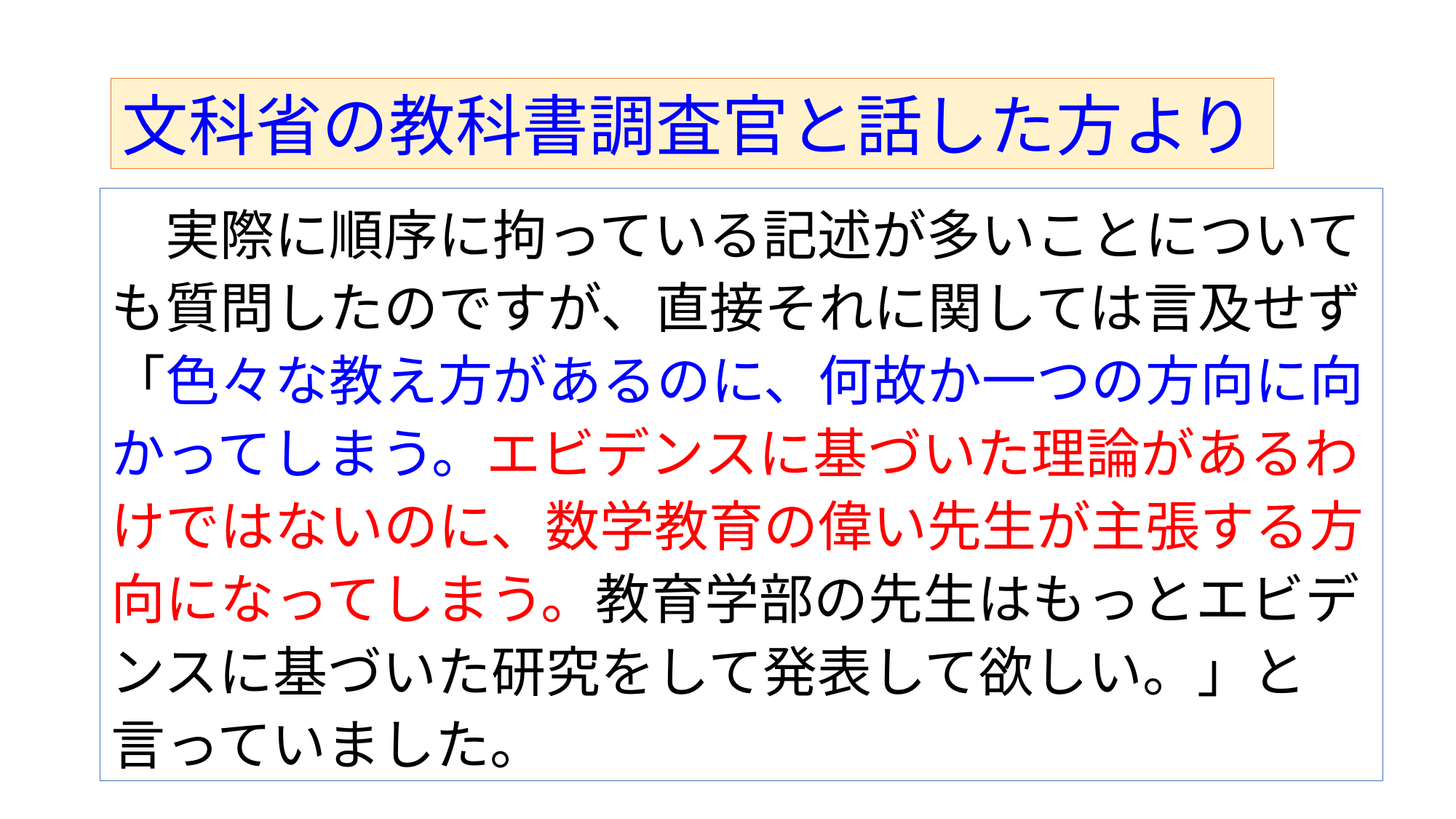

文科省の教科書調査官と話した方より
　実際に順序に拘っている記述が多いことについても質問したのですが、直接それに関しては言及せず「色々な教え方があるのに、何故か一つの方向に向かってしまう。エビデンスに基づいた理論があるわけではないのに、数学教育の偉い先生が主張する方向になってしまう。教育学部の先生はもっとエビデンスに基づいた研究をして発表して欲しい。」と言っていました。